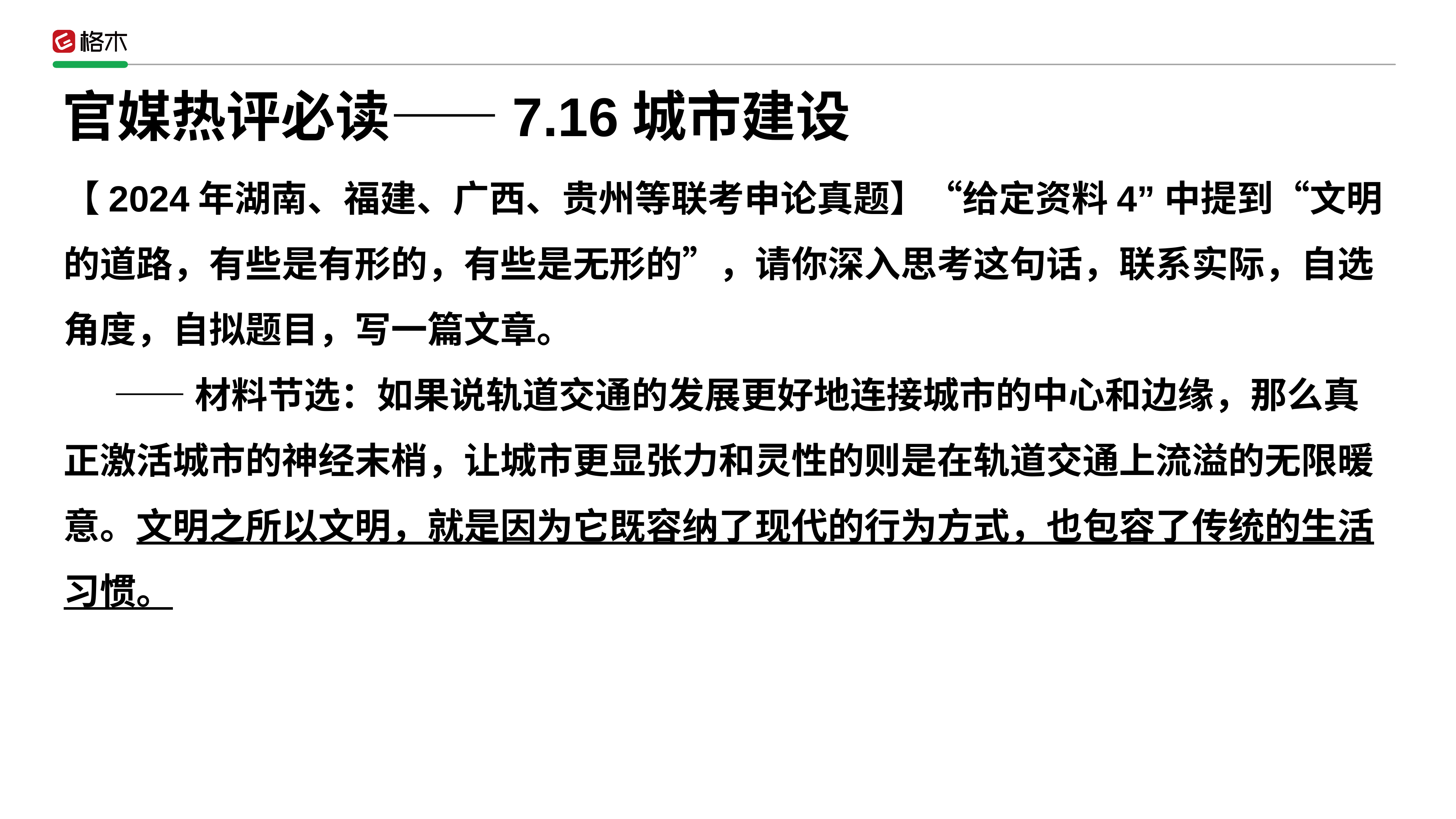

官媒热评必读——7.16城市建设
【2024年湖南、福建、广西、贵州等联考申论真题】“给定资料4”中提到“文明的道路，有些是有形的，有些是无形的”，请你深入思考这句话，联系实际，自选角度，自拟题目，写一篇文章。
      ——材料节选：如果说轨道交通的发展更好地连接城市的中心和边缘，那么真正激活城市的神经末梢，让城市更显张力和灵性的则是在轨道交通上流溢的无限暖意。文明之所以文明，就是因为它既容纳了现代的行为方式，也包容了传统的生活习惯。